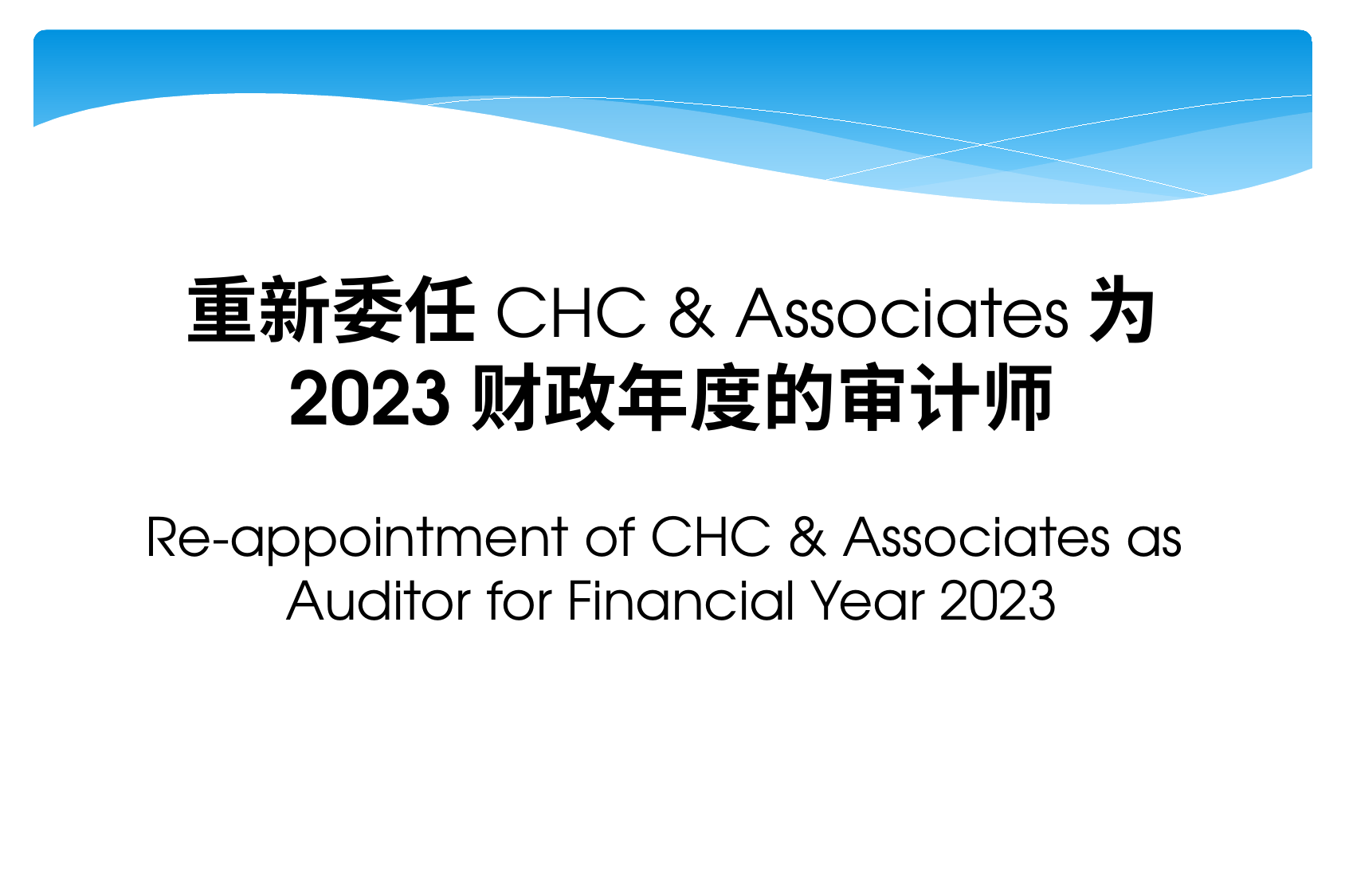

重新委任CHC & Associates为
2023财政年度的审计师

Re-appointment of CHC & Associates as
Auditor for Financial Year 2023